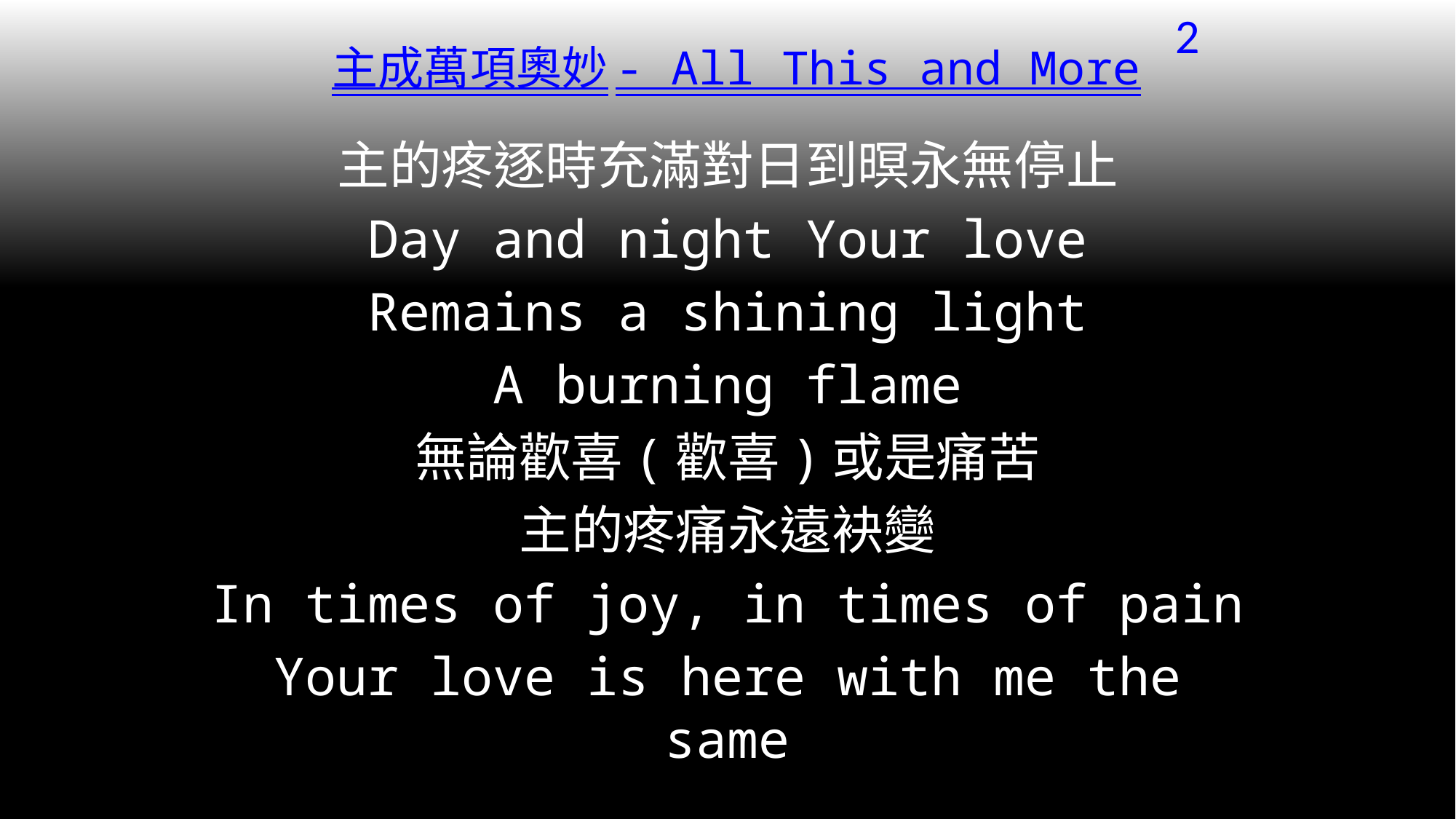

2
# 主成萬項奧妙- All This and More
主的疼逐時充滿對日到暝永無停止
Day and night Your love
Remains a shining light
A burning flame
無論歡喜(歡喜)或是痛苦
主的疼痛永遠袂變
In times of joy, in times of pain
Your love is here with me the same